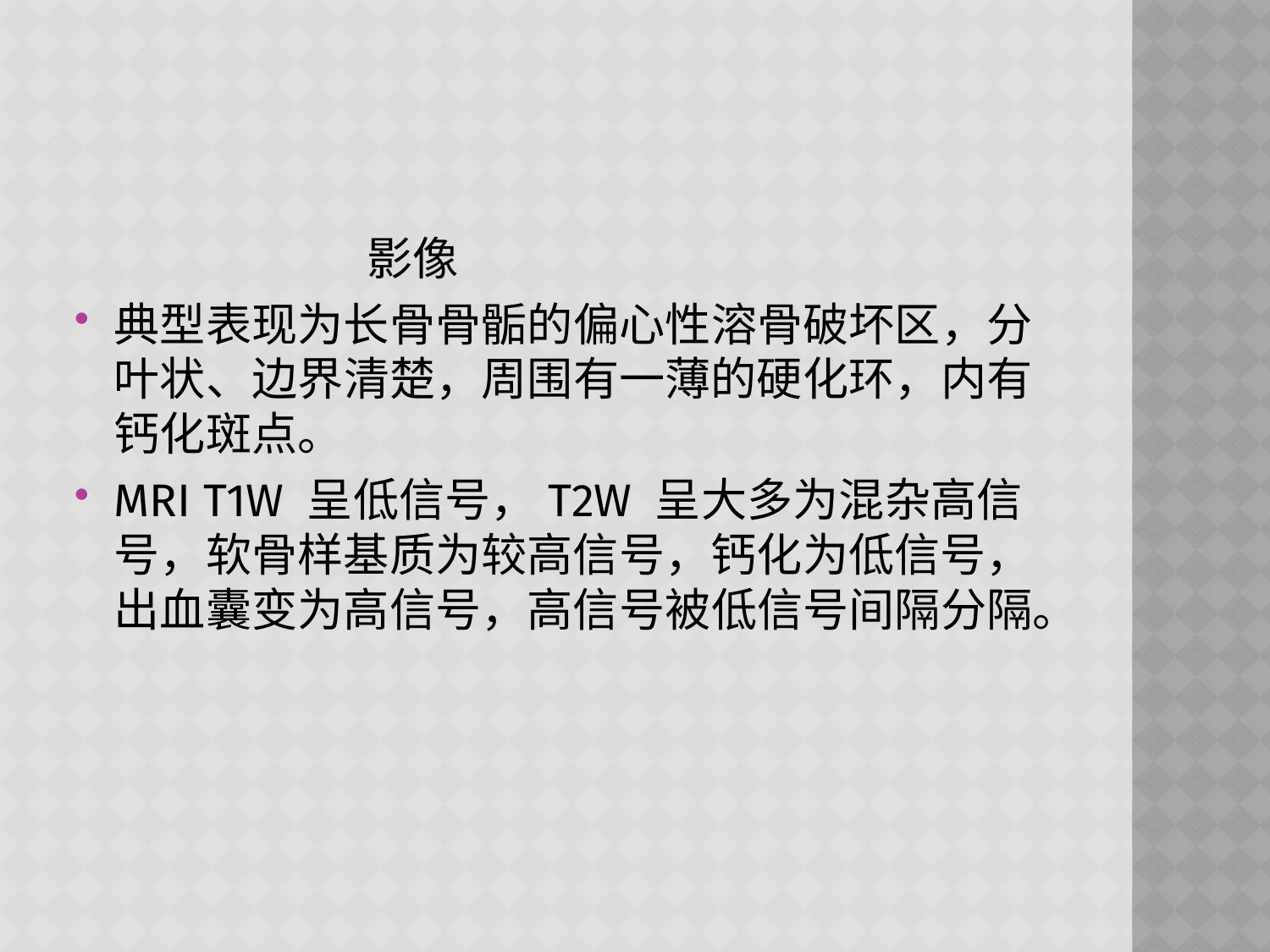

#
                           影像
典型表现为长骨骨骺的偏心性溶骨破坏区，分叶状、边界清楚，周围有一薄的硬化环，内有钙化斑点。
MRI T1W 呈低信号，T2W 呈大多为混杂高信号，软骨样基质为较高信号，钙化为低信号，出血囊变为高信号，高信号被低信号间隔分隔。